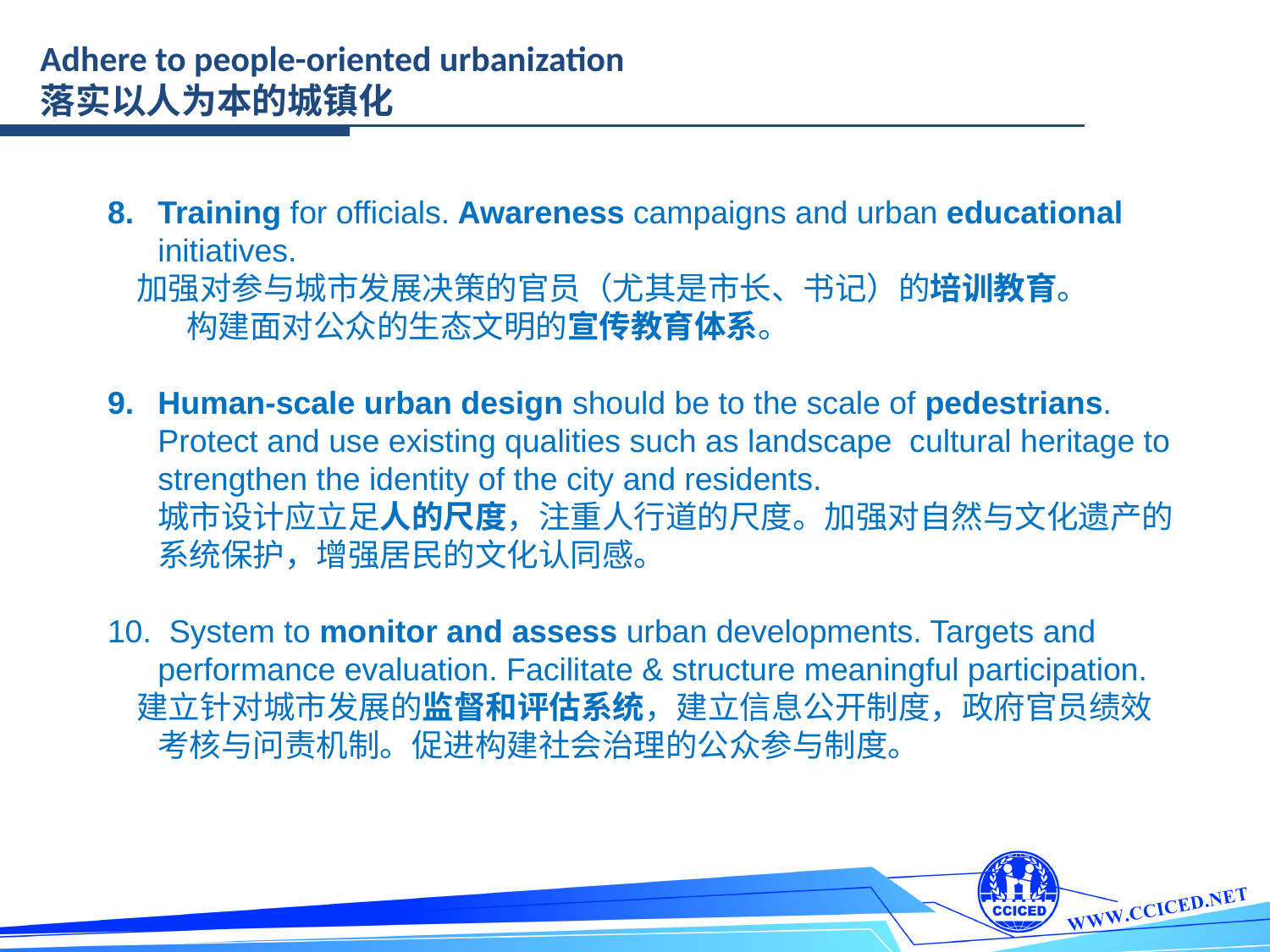

Adhere to people-oriented urbanization
落实以人为本的城镇化
Training for officials. Awareness campaigns and urban educational initiatives.
   加强对参与城市发展决策的官员（尤其是市长、书记）的培训教育。	     构建面对公众的生态文明的宣传教育体系。

Human-scale urban design should be to the scale of pedestrians. Protect and use existing qualities such as landscape  cultural heritage to strengthen the identity of the city and residents.
城市设计应立足人的尺度，注重人行道的尺度。加强对自然与文化遗产的系统保护，增强居民的文化认同感。

10.  System to monitor and assess urban developments. Targets and performance evaluation. Facilitate & structure meaningful participation.
   建立针对城市发展的监督和评估系统，建立信息公开制度，政府官员绩效考核与问责机制。促进构建社会治理的公众参与制度。